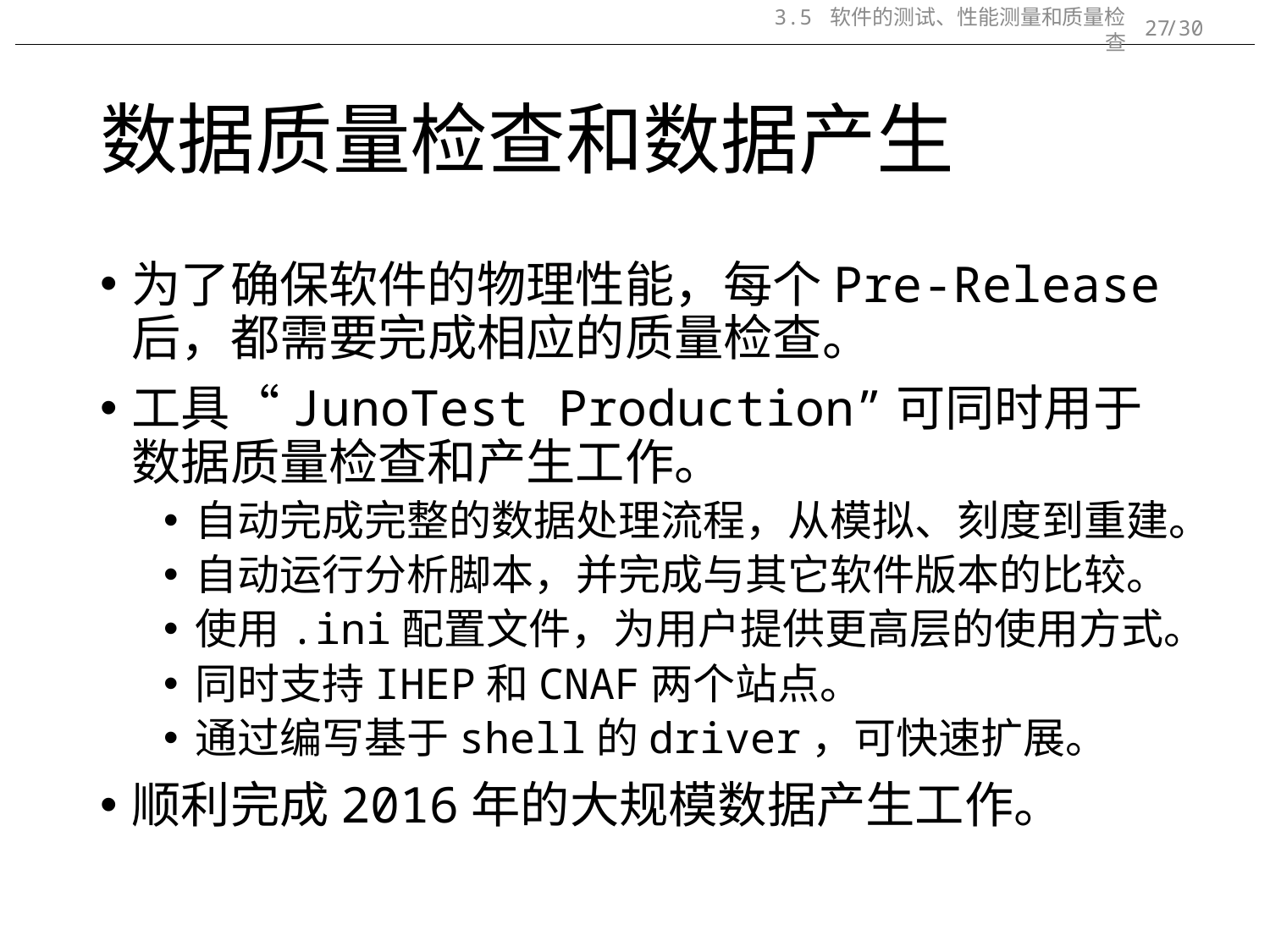

3.5 软件的测试、性能测量和质量检查
/30
27
# 数据质量检查和数据产生
为了确保软件的物理性能，每个Pre-Release后，都需要完成相应的质量检查。
工具“JunoTest Production”可同时用于数据质量检查和产生工作。
自动完成完整的数据处理流程，从模拟、刻度到重建。
自动运行分析脚本，并完成与其它软件版本的比较。
使用.ini配置文件，为用户提供更高层的使用方式。
同时支持IHEP和CNAF两个站点。
通过编写基于shell的driver，可快速扩展。
顺利完成2016年的大规模数据产生工作。